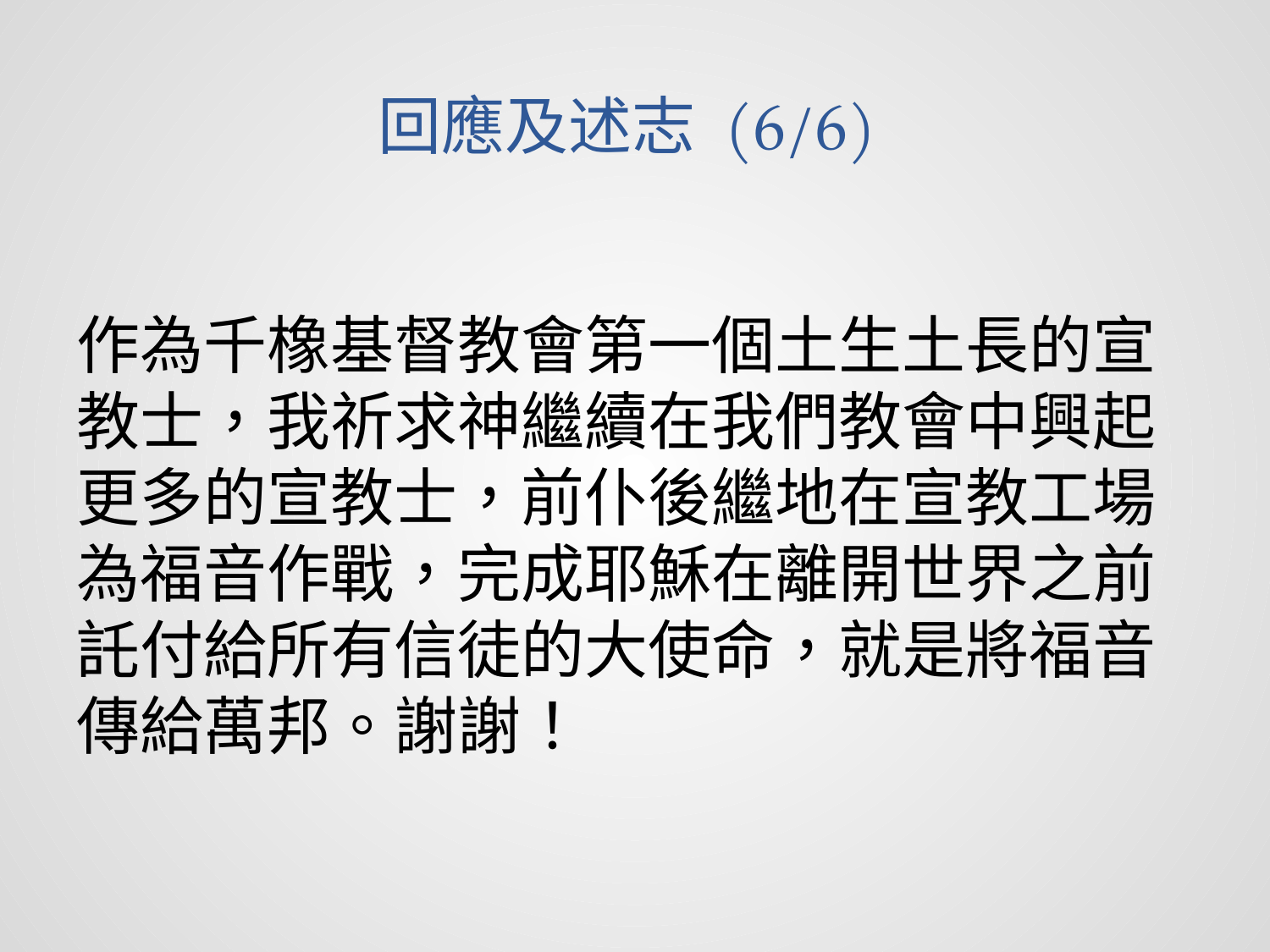

# 回應及述志 (6/6)
作為千橡基督教會第一個土生土長的宣教士，我祈求神繼續在我們教會中興起更多的宣教士，前仆後繼地在宣教工場為福音作戰，完成耶穌在離開世界之前託付給所有信徒的大使命，就是將福音傳給萬邦。謝謝！